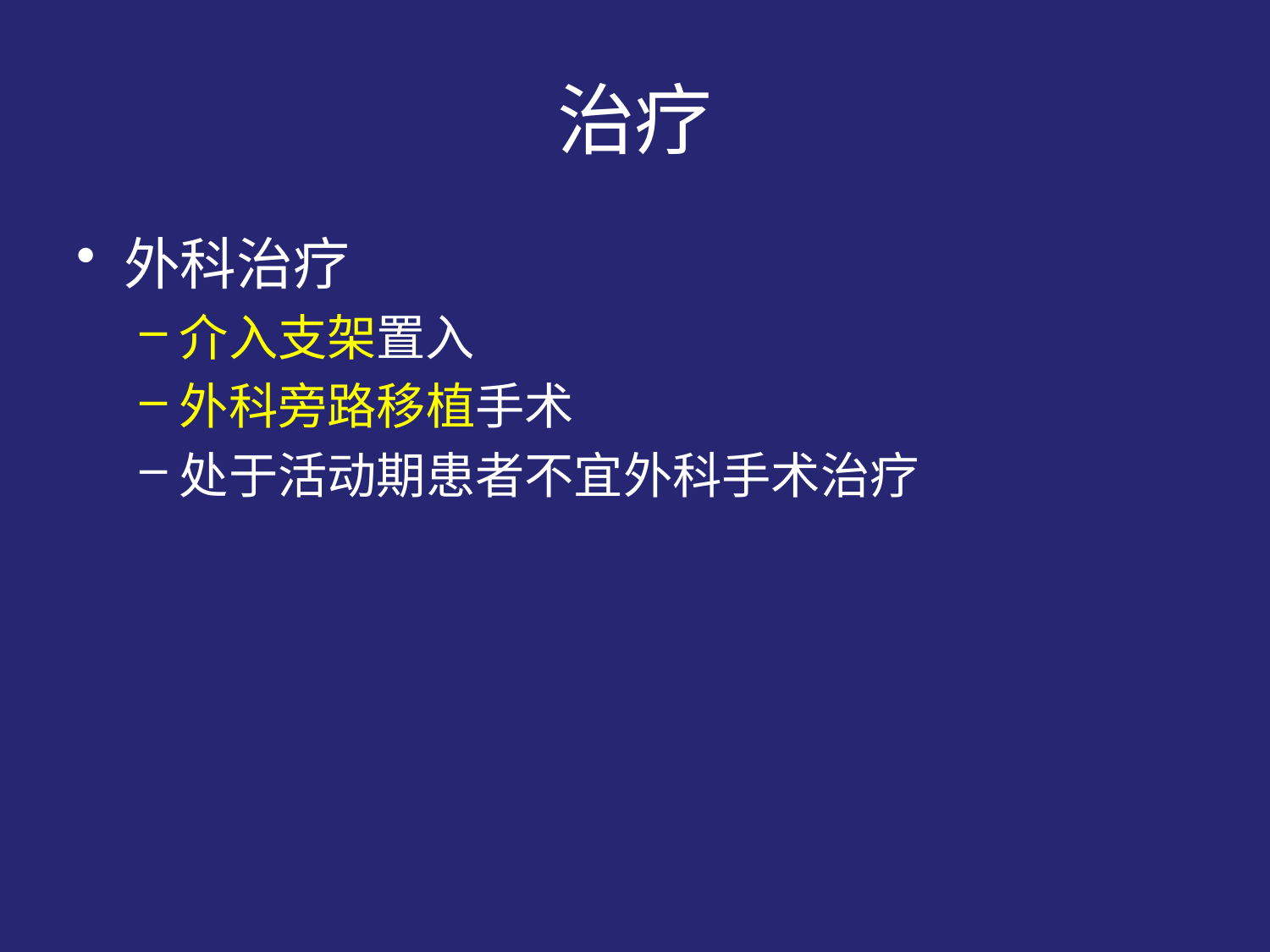

# 治疗
外科治疗
介入支架置入
外科旁路移植手术
处于活动期患者不宜外科手术治疗